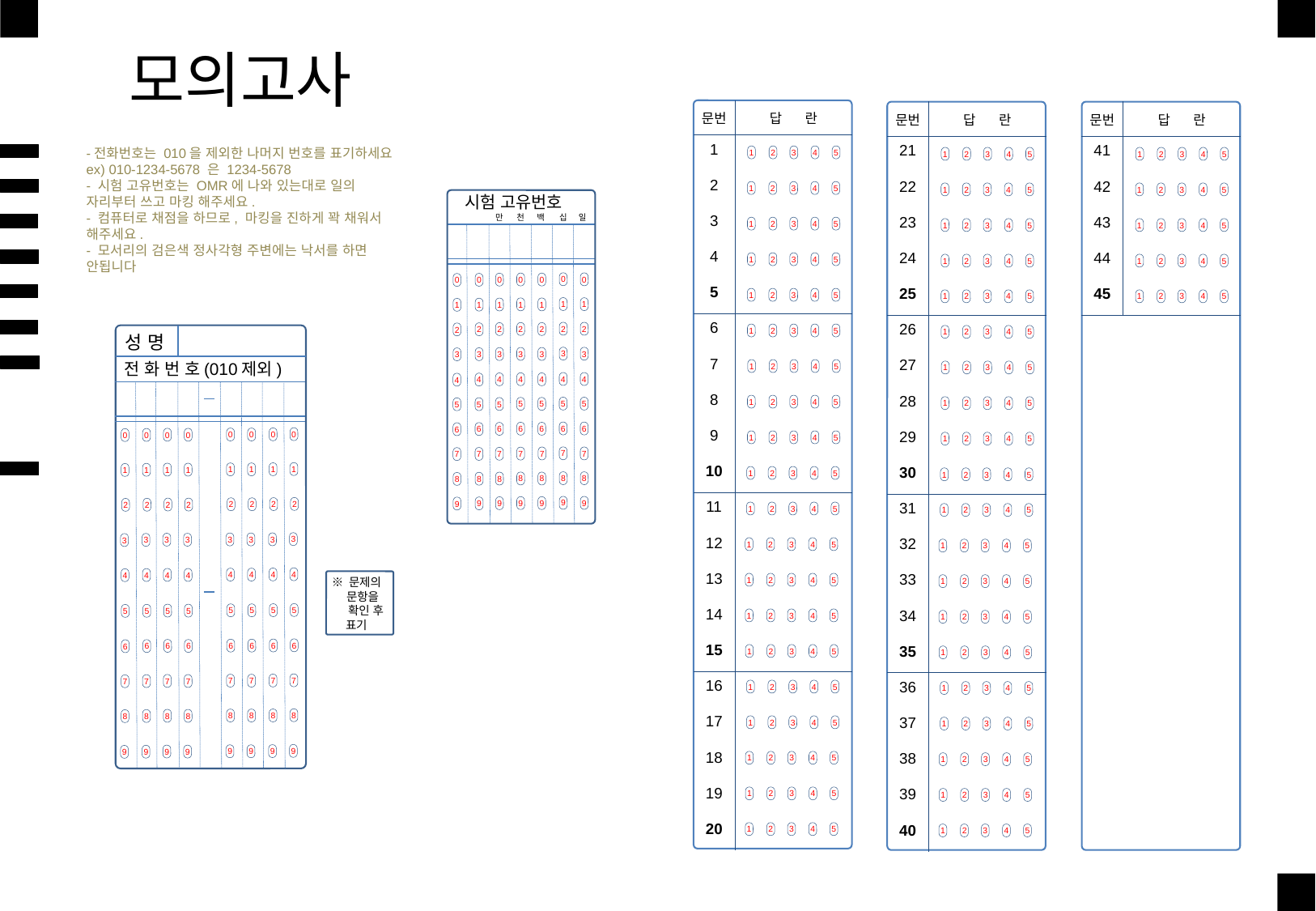

모의고사
| 문번 | 답 란 |
| --- | --- |
| 1 |  |
| 2 |  |
| 3 |  |
| 4 |  |
| 5 |  |
| 6 |  |
| 7 |  |
| 8 |  |
| 9 |  |
| 10 |  |
| 11 |  |
| 12 |  |
| 13 |  |
| 14 |  |
| 15 |  |
| 16 |  |
| 17 |  |
| 18 |  |
| 19 |  |
| 20 |  |

| 문번 | 답 란 |
| --- | --- |
| 21 |  |
| 22 |  |
| 23 |  |
| 24 |  |
| 25 |  |
| 26 |  |
| 27 |  |
| 28 |  |
| 29 |  |
| 30 |  |
| 31 |  |
| 32 |  |
| 33 |  |
| 34 |  |
| 35 |  |
| 36 |  |
| 37 |  |
| 38 |  |
| 39 |  |
| 40 |  |
| 문번 | 답 란 |
| --- | --- |
| 41 |  |
| 42 |  |
| 43 |  |
| 44 |  |
| 45 |  |

-전화번호는 010을 제외한 나머지 번호를 표기하세요
ex) 010-1234-5678 은 1234-5678
- 시험 고유번호는 OMR에 나와 있는대로 일의 자리부터 쓰고 마킹 해주세요.
- 컴퓨터로 채점을 하므로, 마킹을 진하게 꽉 채워서 해주세요.
- 모서리의 검은색 정사각형 주변에는 낙서를 하면 안됩니다

1
2
3
4
5
1
2
3
4
5
1
2
3
4
5
1
2
3
4
5
1
2
3
4
5
1
2
3
4
5
1
2
3
4
5
1
2
3
4
5
1
2
3
4
5
1
2
3
4
5
1
2
3
4
5
1
2
3
4
5
1
2
3
4
5
1
2
3
4
5
1
2
3
4
5
1
2
3
4
5
1
2
3
4
5
1
2
3
4
5
1
2
3
4
5
1
2
3
4
5
1
2
3
4
5
1
2
3
4
5
1
2
3
4
5
1
2
3
4
5
1
2
3
4
5
1
2
3
4
5
1
2
3
4
5
1
2
3
4
5
1
2
3
4
5
1
2
3
4
5
1
2
3
4
5
1
2
3
4
5
1
2
3
4
5
1
2
3
4
5
1
2
3
4
5
1
2
3
4
5
1
2
3
4
5
1
2
3
4
5
1
2
3
4
5
1
2
3
4
5
1
2
3
4
5

1
2
3
4
5
시험 고유번호

일
만
천
십
백

1
2
3
4
5

1
2
3
4
5
0
0
0
0
0
0
0

1
2
3
4
5
1
1
1
1
1
1
1

2
2
2
2
2
2
2
성 명

3
3
3
3
3
3
3
전 화 번 호(010제외)

4
4
4
4
4
4
4
5
5
5
5
5
5
5
6
6
6
6
6
6
6
0
0
0
1
1
1
2
2
2
3
3
3
4
4
4
5
5
5
6
6
6
7
7
7
8
8
8
9
9
9
0
0
0
0
0
7
7
7
7
7
7
7

1
1
1
1
1
8
8
8
8
8
8
8
9
9
9
9
9
9
9
2
2
2
2
2
3
3
3
3
3
4
4
4
4
4
※ 문제의
    문항을
     확인 후
표기

5
5
5
5
5
6
6
6
6
6
7
7
7
7
7
8
8
8
8
8
9
9
9
9
9